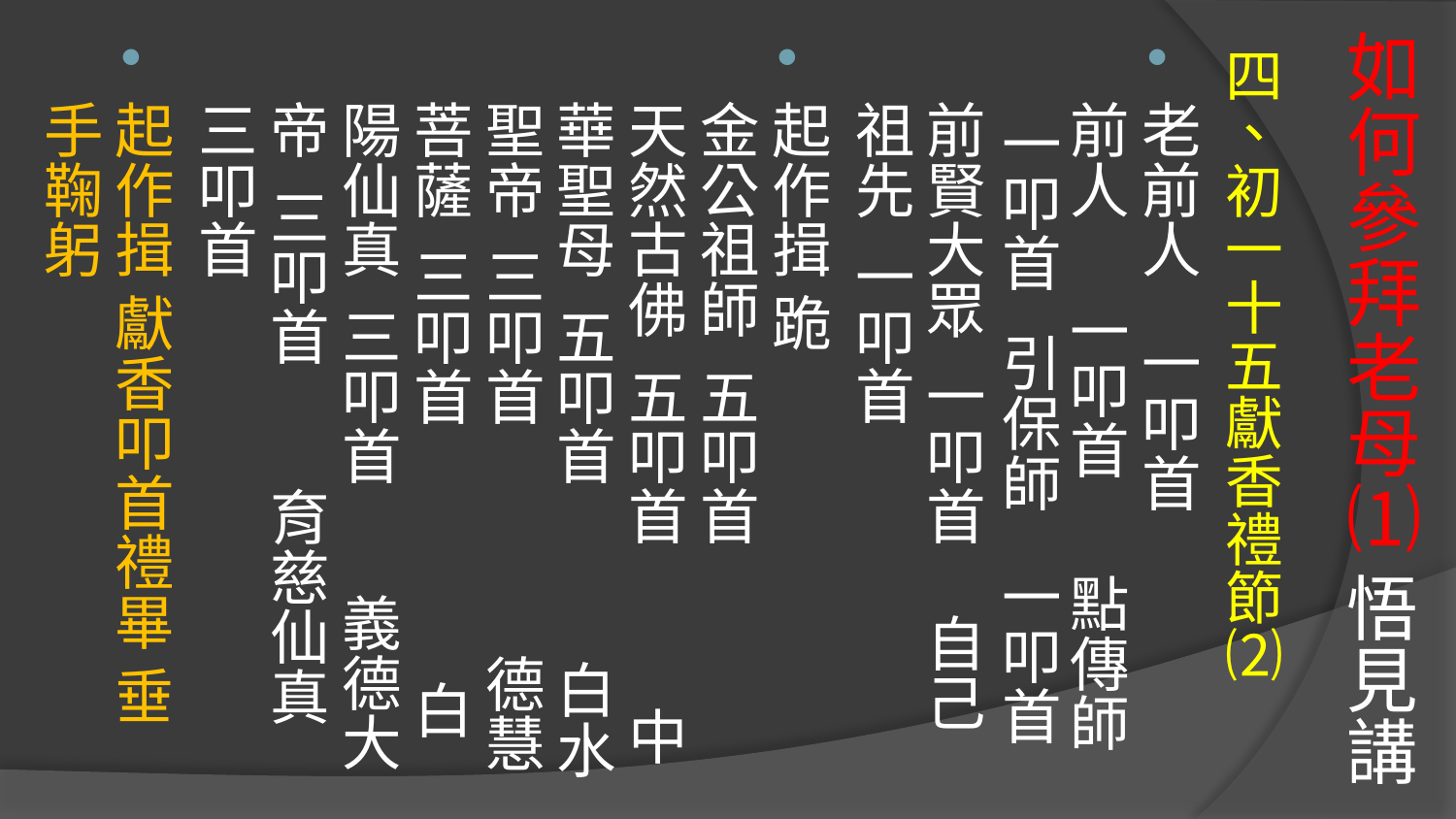

# 如何參拜老母⑴ 悟見講
四、初一十五獻香禮節⑵
老前人    一叩首                  前人      一叩首       點傳師    一叩首   引保師    一叩首   前賢大眾  一叩首     自己祖先  一叩首
起作揖 跪                             金公祖師  五叩首                天然古佛  五叩首            中華聖母  五叩首             白水聖帝  三叩首                 德慧菩薩  三叩首                   白陽仙真  三叩首        義德大帝  三叩首         育慈仙真  三叩首
起作揖 獻香叩首禮畢 垂手鞠躬